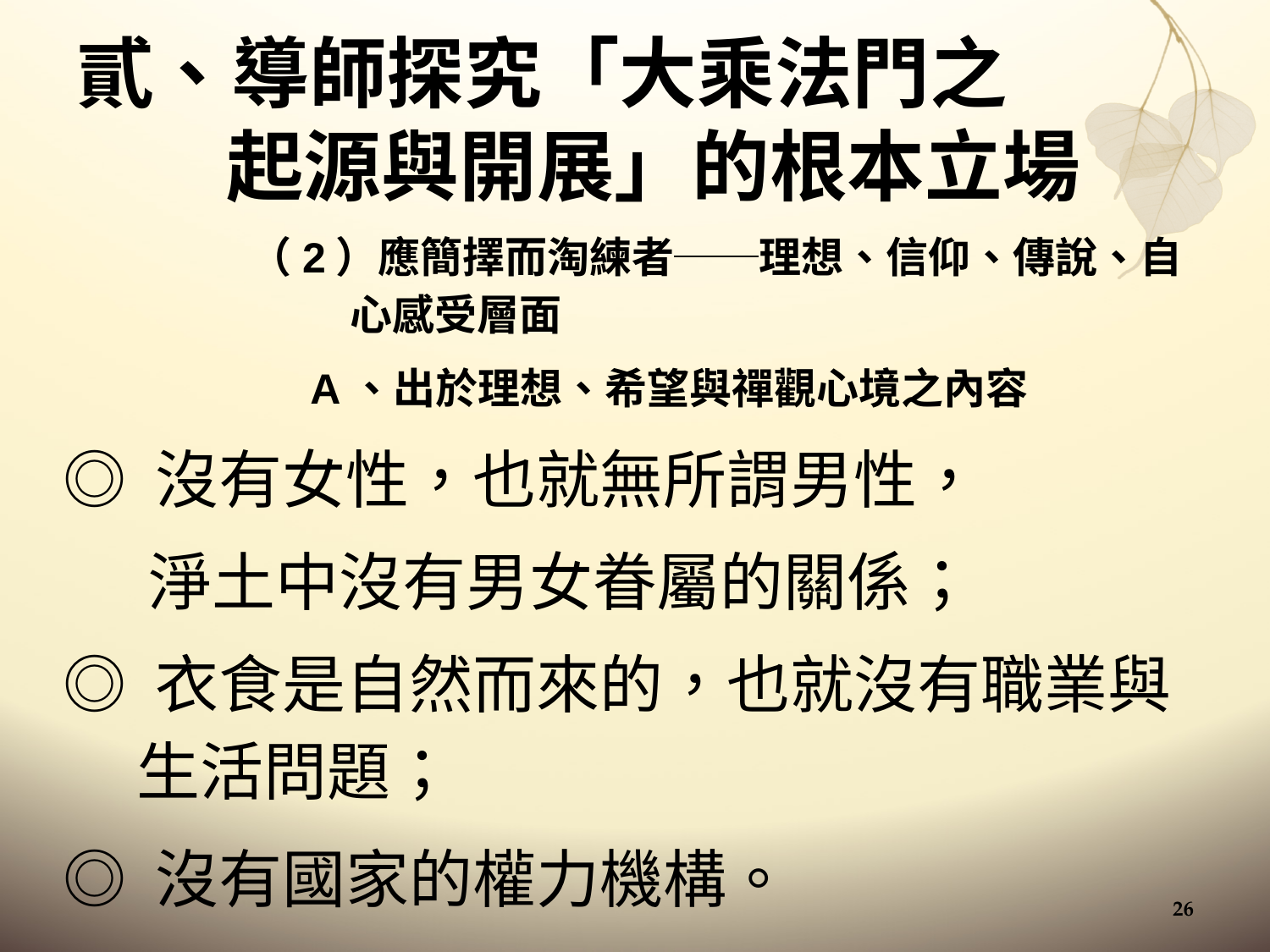

# 貳、導師探究「大乘法門之起源與開展」的根本立場
（2）應簡擇而淘練者──理想、信仰、傳說、自心感受層面
 A、出於理想、希望與禪觀心境之內容
◎ 沒有女性，也就無所謂男性，
     淨土中沒有男女眷屬的關係；
◎ 衣食是自然而來的，也就沒有職業與生活問題；
◎ 沒有國家的權力機構。
26